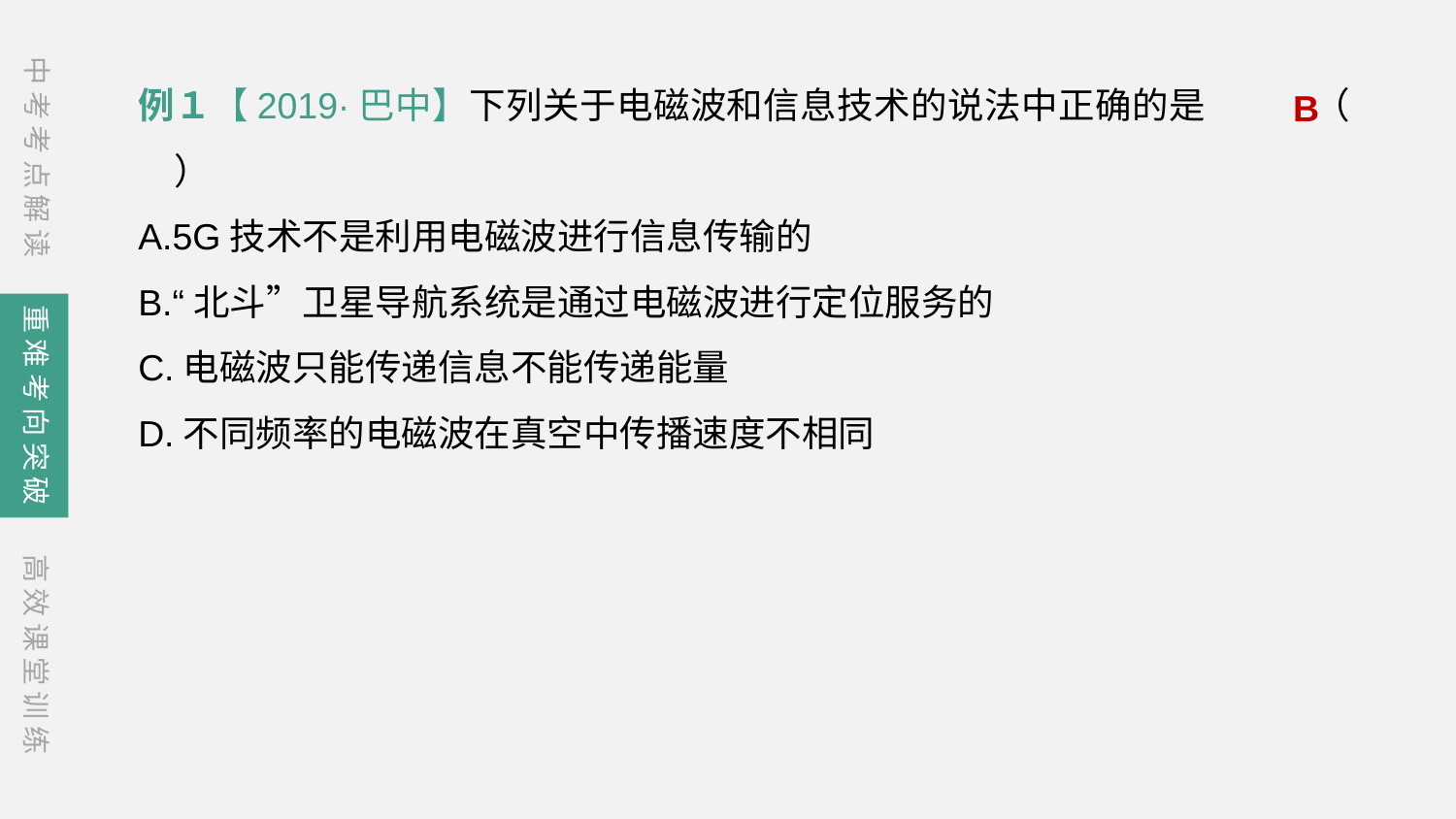

中考考点解读
例１【2019·巴中】下列关于电磁波和信息技术的说法中正确的是	（　　）
A.5G技术不是利用电磁波进行信息传输的
B.“北斗”卫星导航系统是通过电磁波进行定位服务的
C.电磁波只能传递信息不能传递能量
D.不同频率的电磁波在真空中传播速度不相同
B
重难考向突破

高效课堂训练